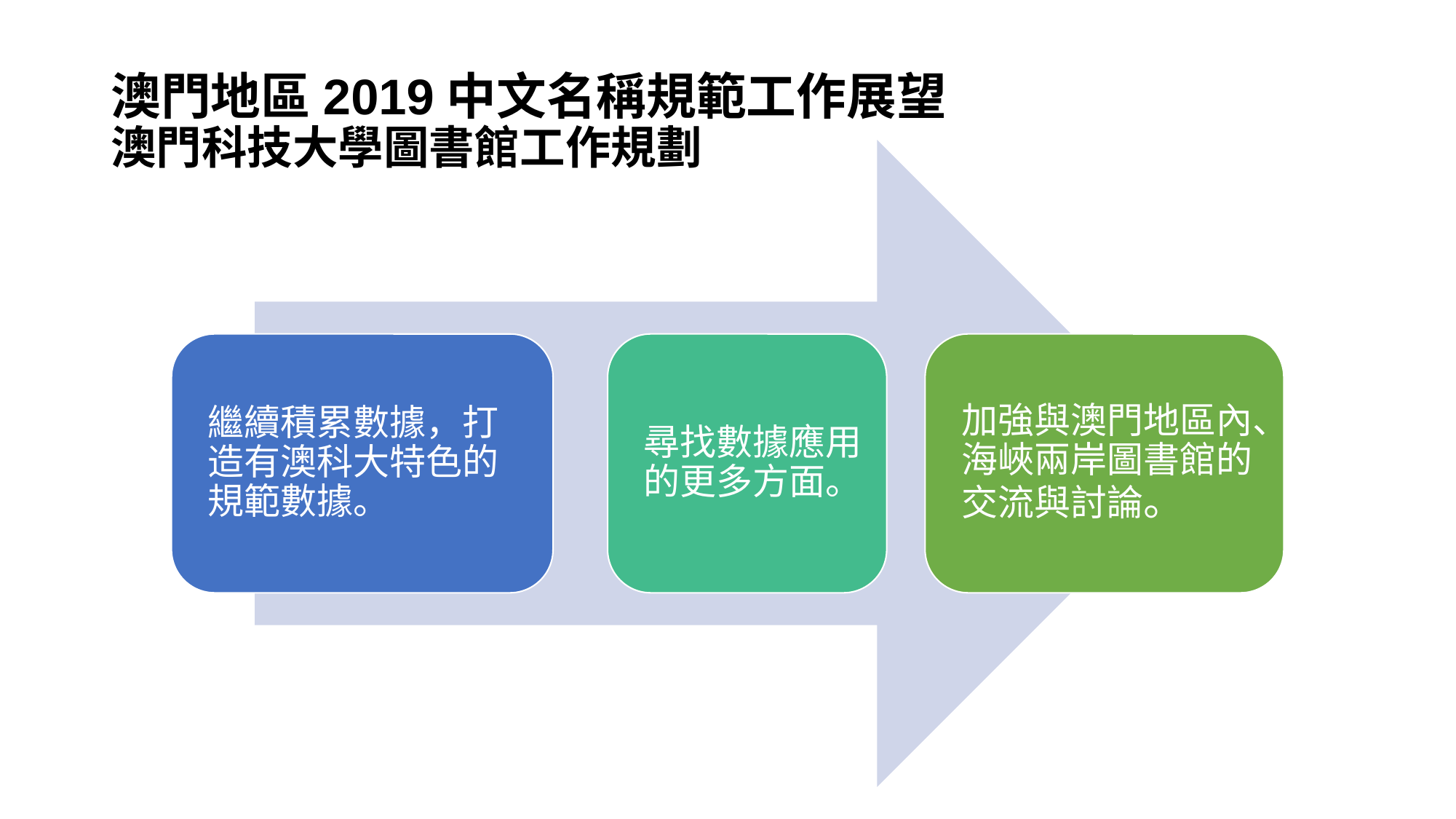

# 澳門地區2019中文名稱規範工作展望 澳門科技大學圖書館工作規劃
繼續積累數據，打造有澳科大特色的規範數據。
尋找數據應用的更多方面。
加強與澳門地區內、海峽兩岸圖書館的交流與討論。